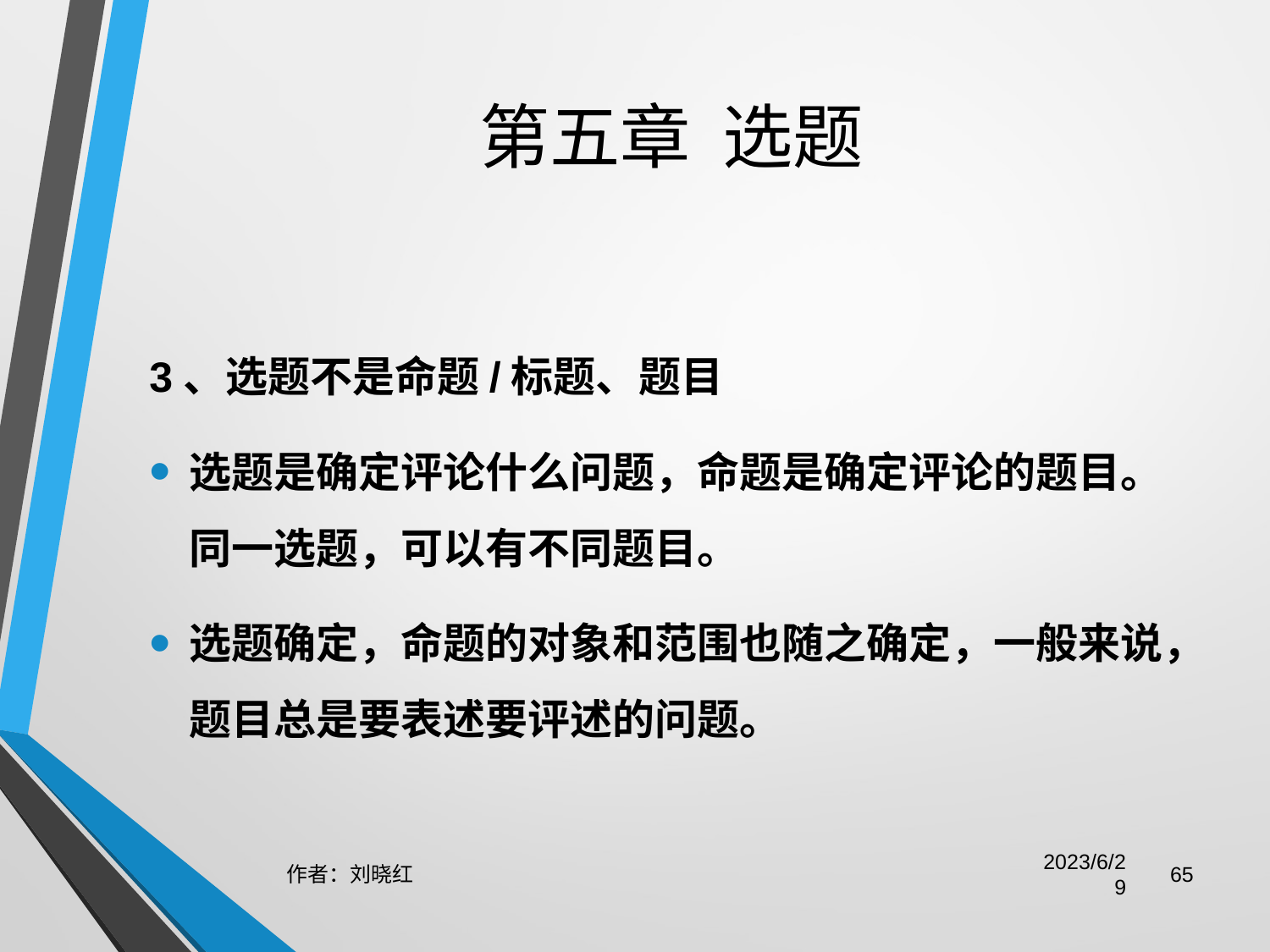

# 第五章  选题
3、选题不是命题/标题、题目
选题是确定评论什么问题，命题是确定评论的题目。同一选题，可以有不同题目。
选题确定，命题的对象和范围也随之确定，一般来说，题目总是要表述要评述的问题。
作者：刘晓红
2023/6/29
65